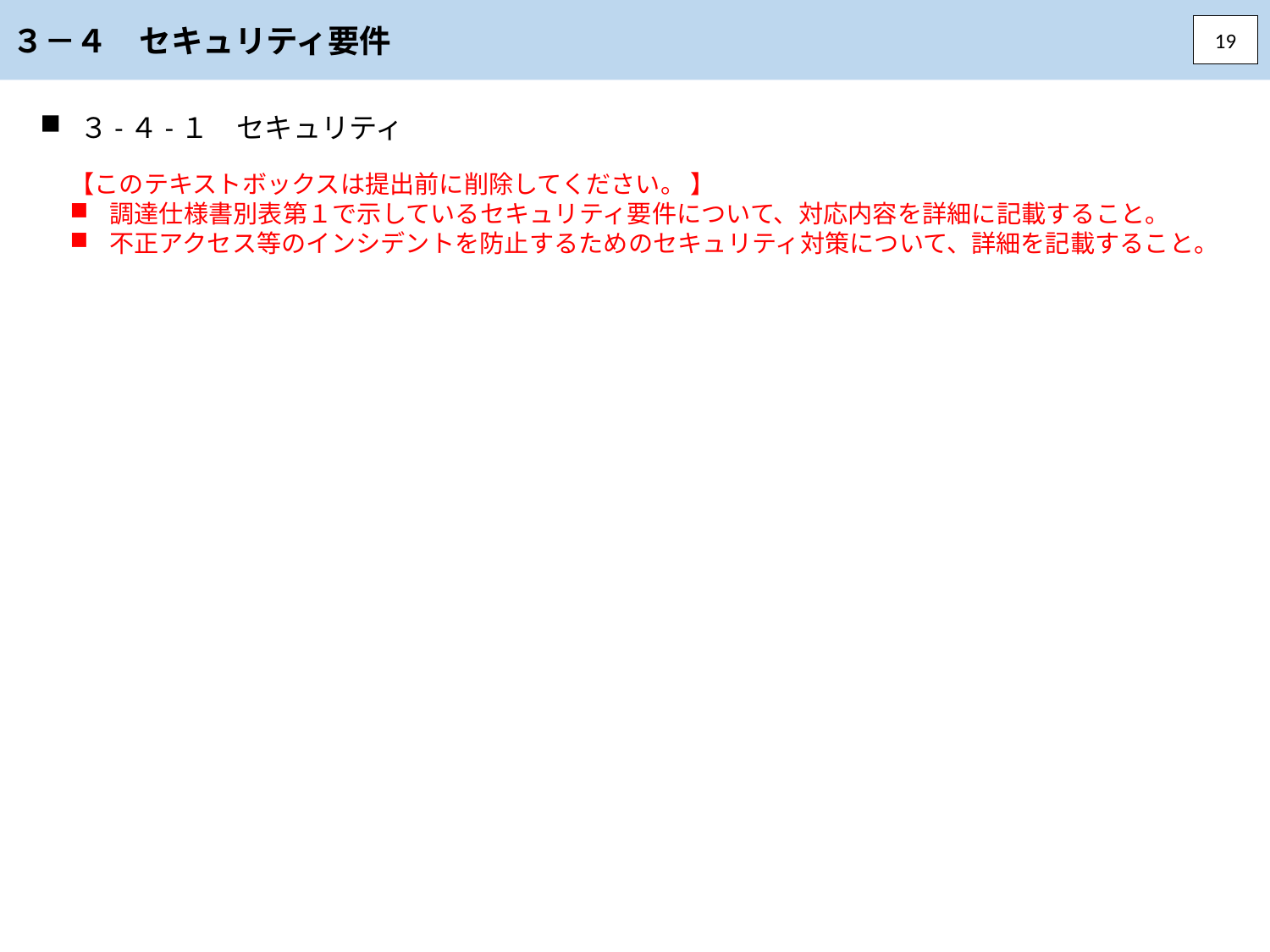

３－４　セキュリティ要件
19
３-４-１　セキュリティ
【このテキストボックスは提出前に削除してください。 】
調達仕様書別表第１で示しているセキュリティ要件について、対応内容を詳細に記載すること。
不正アクセス等のインシデントを防止するためのセキュリティ対策について、詳細を記載すること。